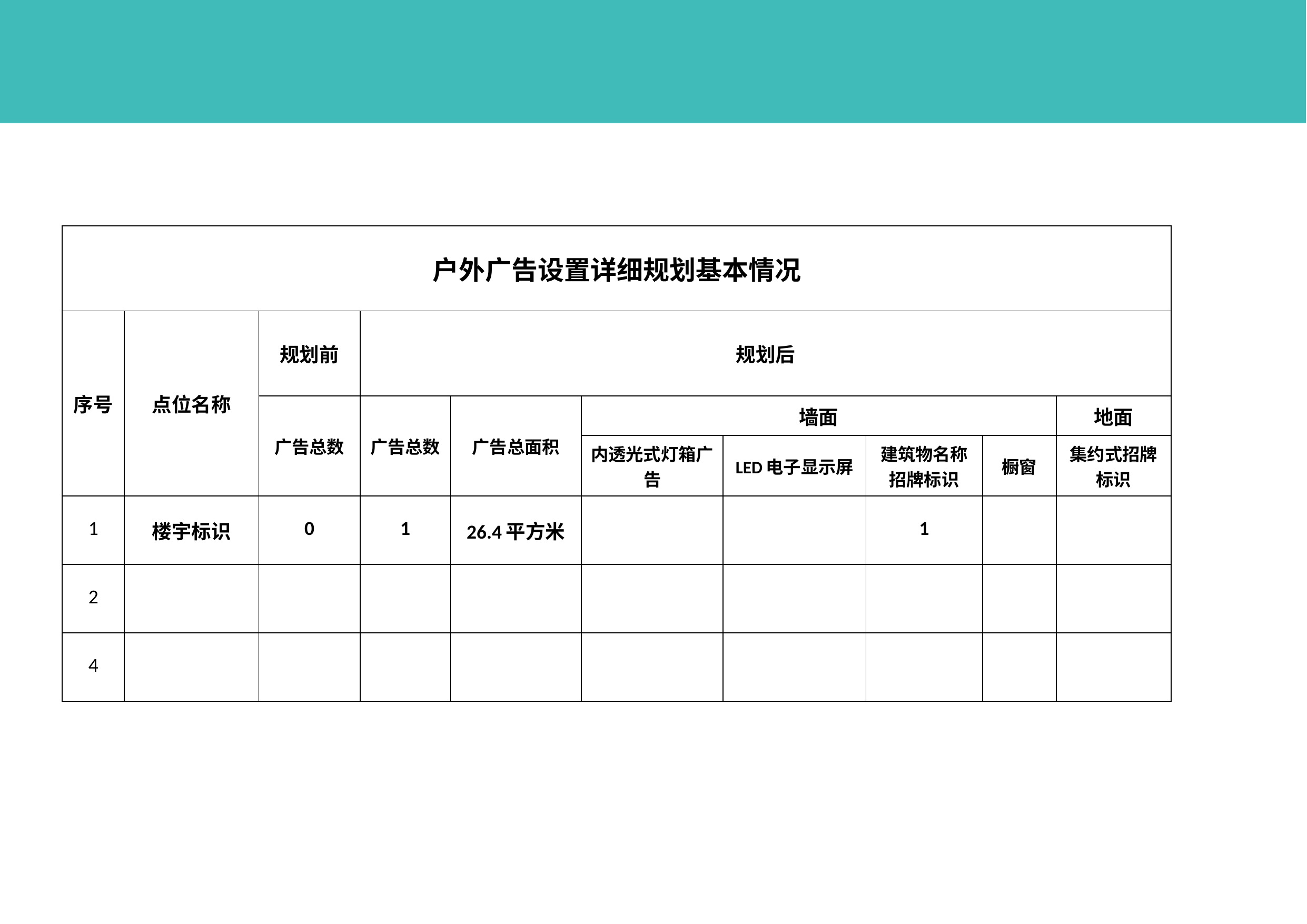

1
| 户外广告设置详细规划基本情况 |  |  |  |  |  |  |  |  |  |
| --- | --- | --- | --- | --- | --- | --- | --- | --- | --- |
| 序号 | 点位名称 | 规划前 | 规划后 |  |  |  |  |  |  |
|  |  | 广告总数 | 广告总数 | 广告总面积 | 墙面 |  |  |  | 地面 |
|  |  |  |  |  | 内透光式灯箱广告 | LED电子显示屏 | 建筑物名称招牌标识 | 橱窗 | 集约式招牌标识 |
| 1 | 楼宇标识 | 0 | 1 | 26.4平方米 |  |  | 1 |  |  |
| 2 |  |  |  |  |  |  |  |  |  |
| 4 |  |  |  |  |  |  |  |  |  |